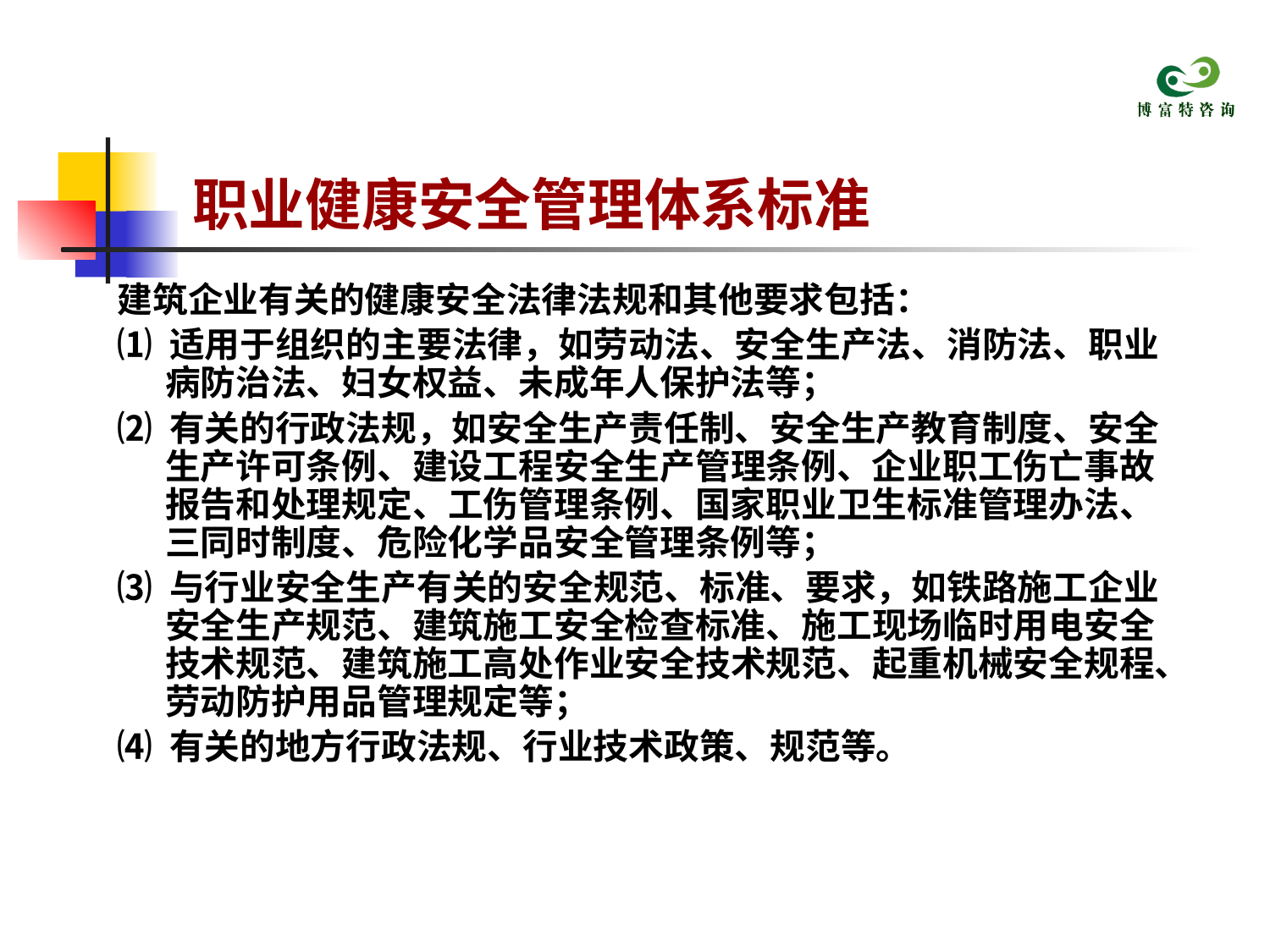

# 职业健康安全管理体系标准
建筑企业有关的健康安全法律法规和其他要求包括：
⑴ 适用于组织的主要法律，如劳动法、安全生产法、消防法、职业病防治法、妇女权益、未成年人保护法等；
⑵ 有关的行政法规，如安全生产责任制、安全生产教育制度、安全生产许可条例、建设工程安全生产管理条例、企业职工伤亡事故报告和处理规定、工伤管理条例、国家职业卫生标准管理办法、三同时制度、危险化学品安全管理条例等；
⑶ 与行业安全生产有关的安全规范、标准、要求，如铁路施工企业安全生产规范、建筑施工安全检查标准、施工现场临时用电安全技术规范、建筑施工高处作业安全技术规范、起重机械安全规程、劳动防护用品管理规定等；
⑷ 有关的地方行政法规、行业技术政策、规范等。
74